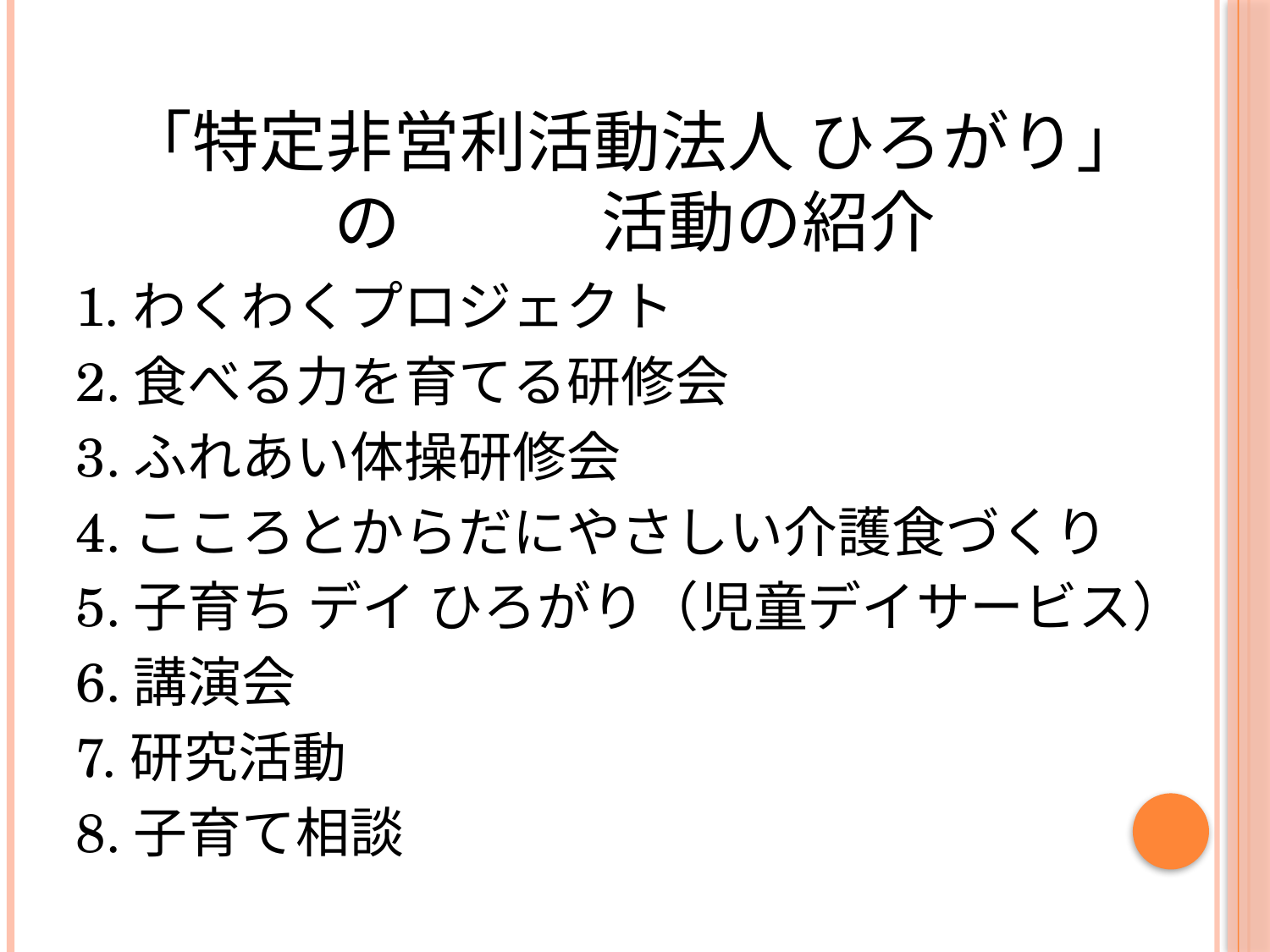

# 「特定非営利活動法人 ひろがり」　の　　　活動の紹介
1.わくわくプロジェクト
2.食べる力を育てる研修会
3.ふれあい体操研修会
4.こころとからだにやさしい介護食づくり
5.子育ち デイ ひろがり（児童デイサービス）
6.講演会
7.研究活動
8.子育て相談